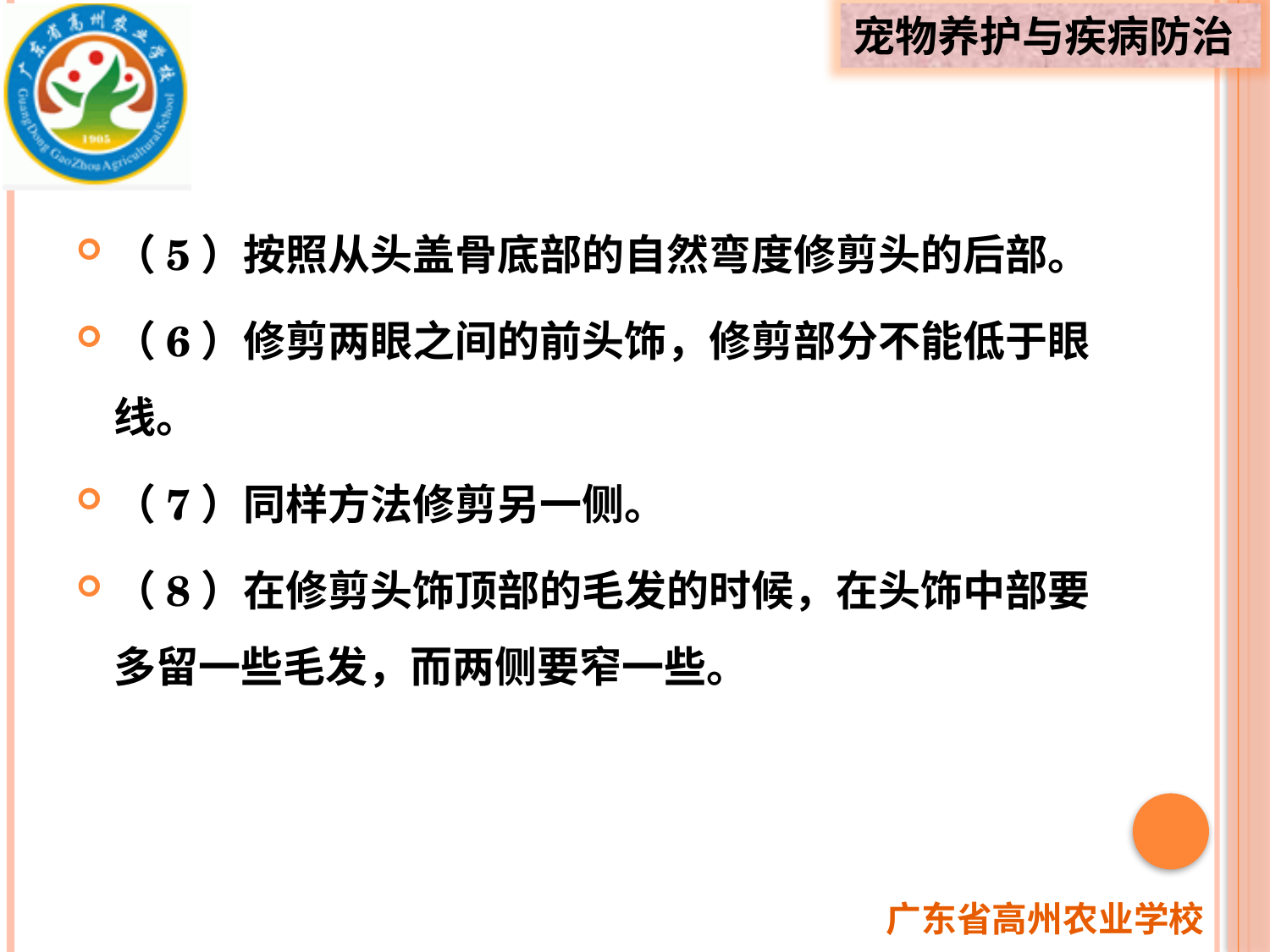

（5）按照从头盖骨底部的自然弯度修剪头的后部。
（6）修剪两眼之间的前头饰，修剪部分不能低于眼线。
（7）同样方法修剪另一侧。
（8）在修剪头饰顶部的毛发的时候，在头饰中部要多留一些毛发，而两侧要窄一些。